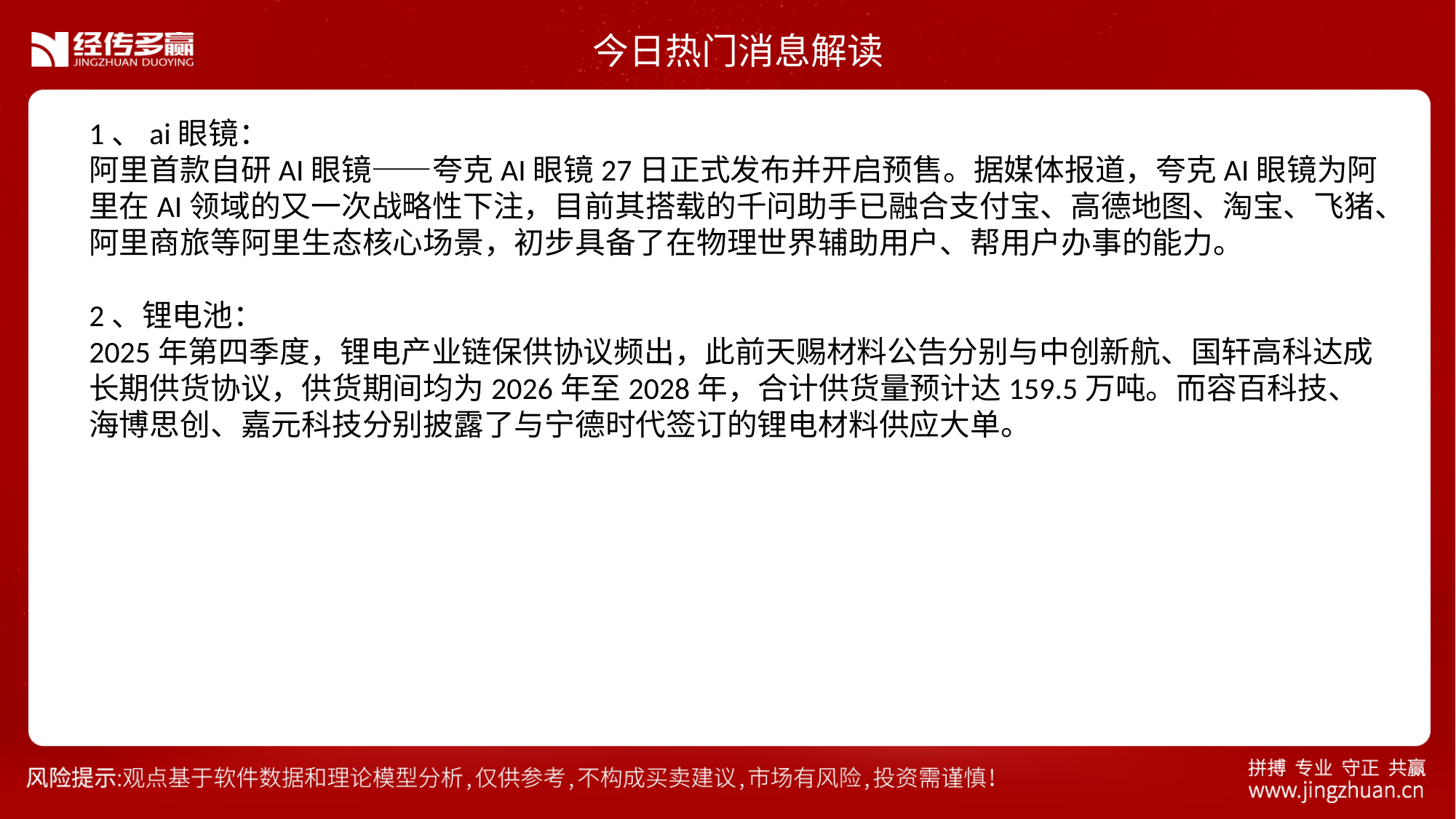

今日热门消息解读
1、ai眼镜：
阿里首款自研AI眼镜——夸克AI眼镜27日正式发布并开启预售。据媒体报道，夸克AI眼镜为阿里在AI领域的又一次战略性下注，目前其搭载的千问助手已融合支付宝、高德地图、淘宝、飞猪、阿里商旅等阿里生态核心场景，初步具备了在物理世界辅助用户、帮用户办事的能力。

2、锂电池：
2025年第四季度，锂电产业链保供协议频出，此前天赐材料公告分别与中创新航、国轩高科达成长期供货协议，供货期间均为2026年至2028年，合计供货量预计达159.5万吨。而容百科技、海博思创、嘉元科技分别披露了与宁德时代签订的锂电材料供应大单。